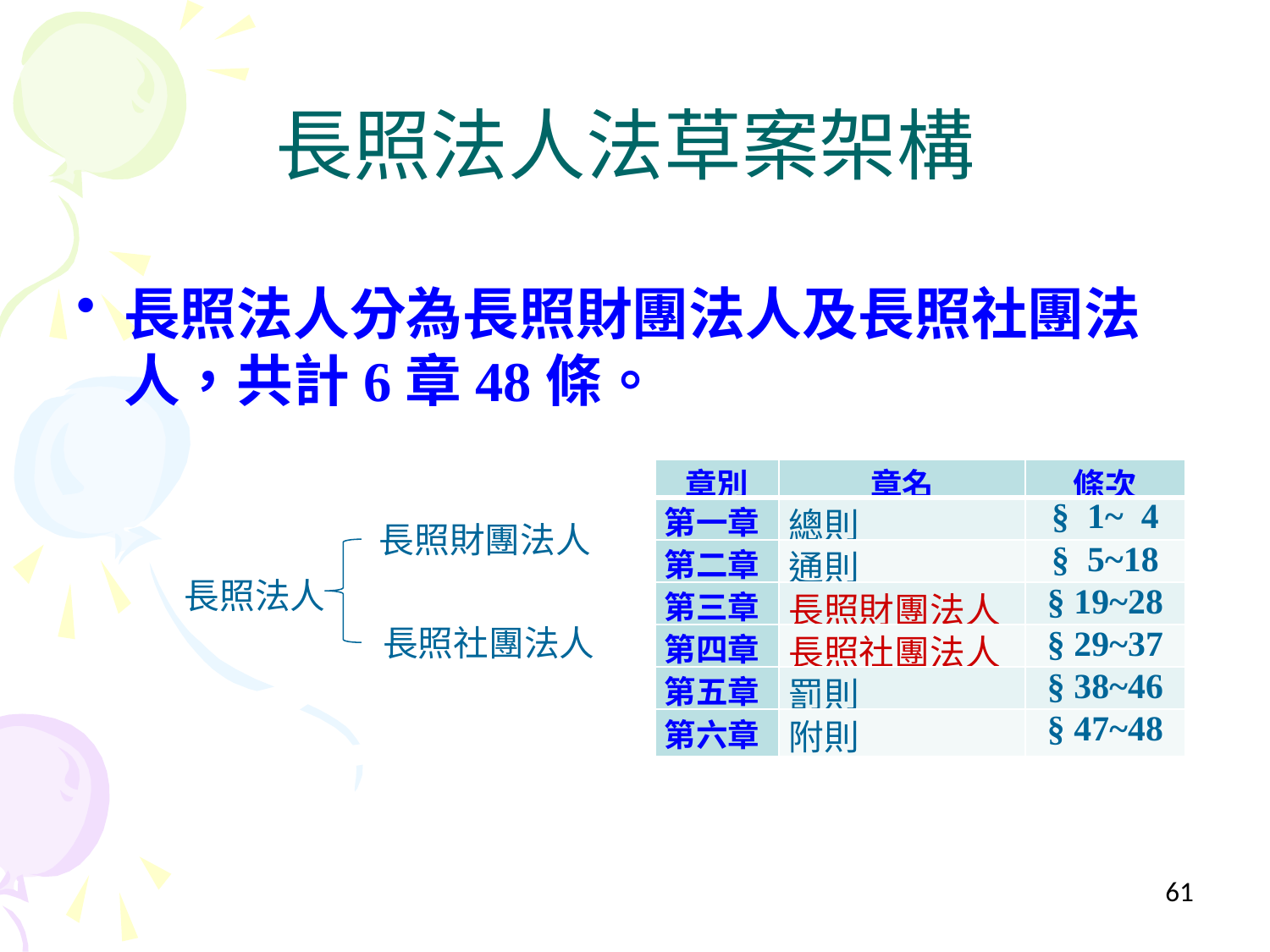

# 長照法人法草案架構
長照法人分為長照財團法人及長照社團法人，共計6章48條。
| 章別 | 章名 | 條次 |
| --- | --- | --- |
| 第一章 | 總則 | § 1~ 4 |
| 第二章 | 通則 | § 5~18 |
| 第三章 | 長照財團法人 | § 19~28 |
| 第四章 | 長照社團法人 | § 29~37 |
| 第五章 | 罰則 | § 38~46 |
| 第六章 | 附則 | § 47~48 |
長照財團法人

長照社團法人
長照法人
61